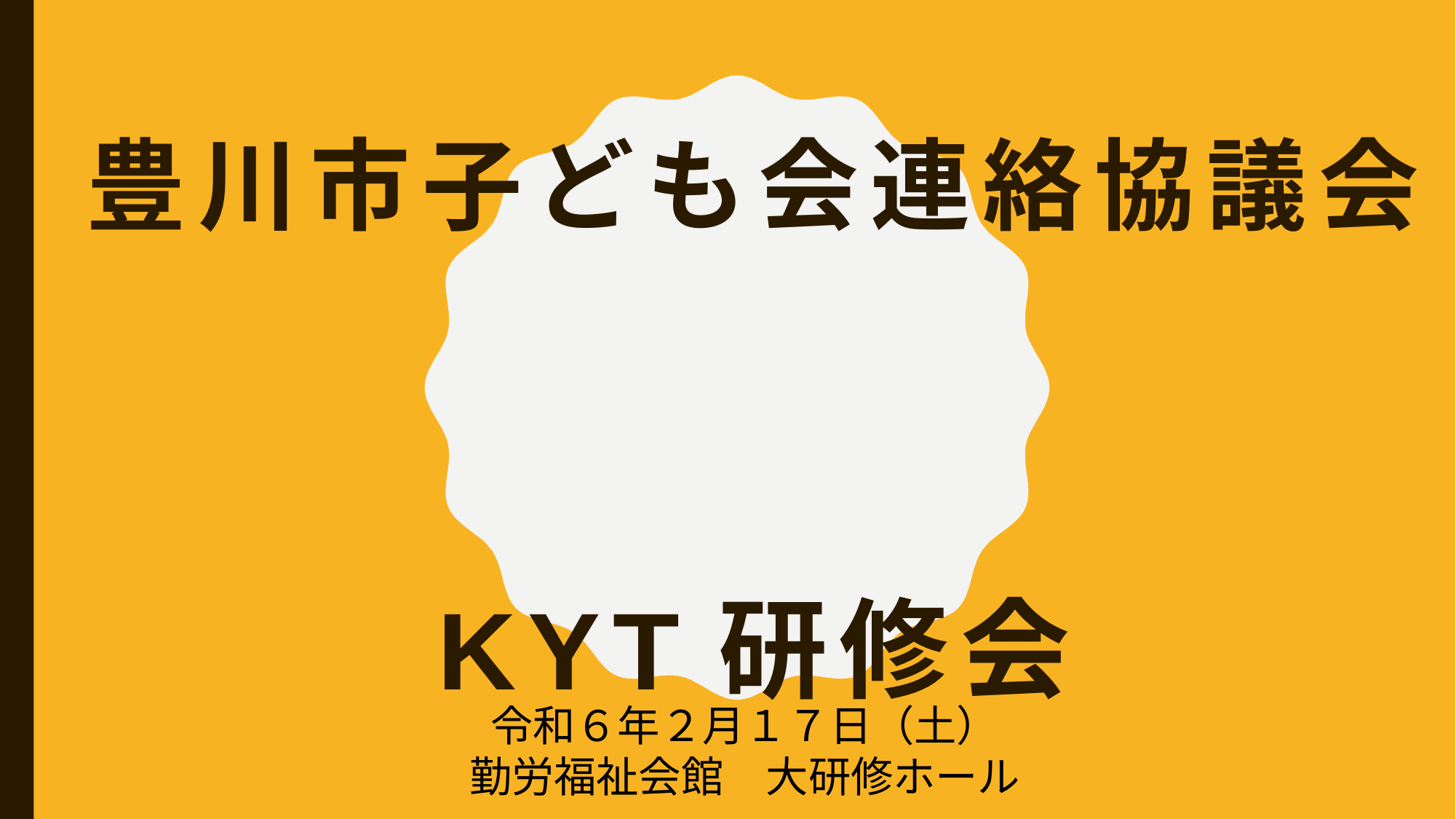

# 豊川市子ども会連絡協議会 KYT研修会
令和６年２月１７日（土）
勤労福祉会館　大研修ホール